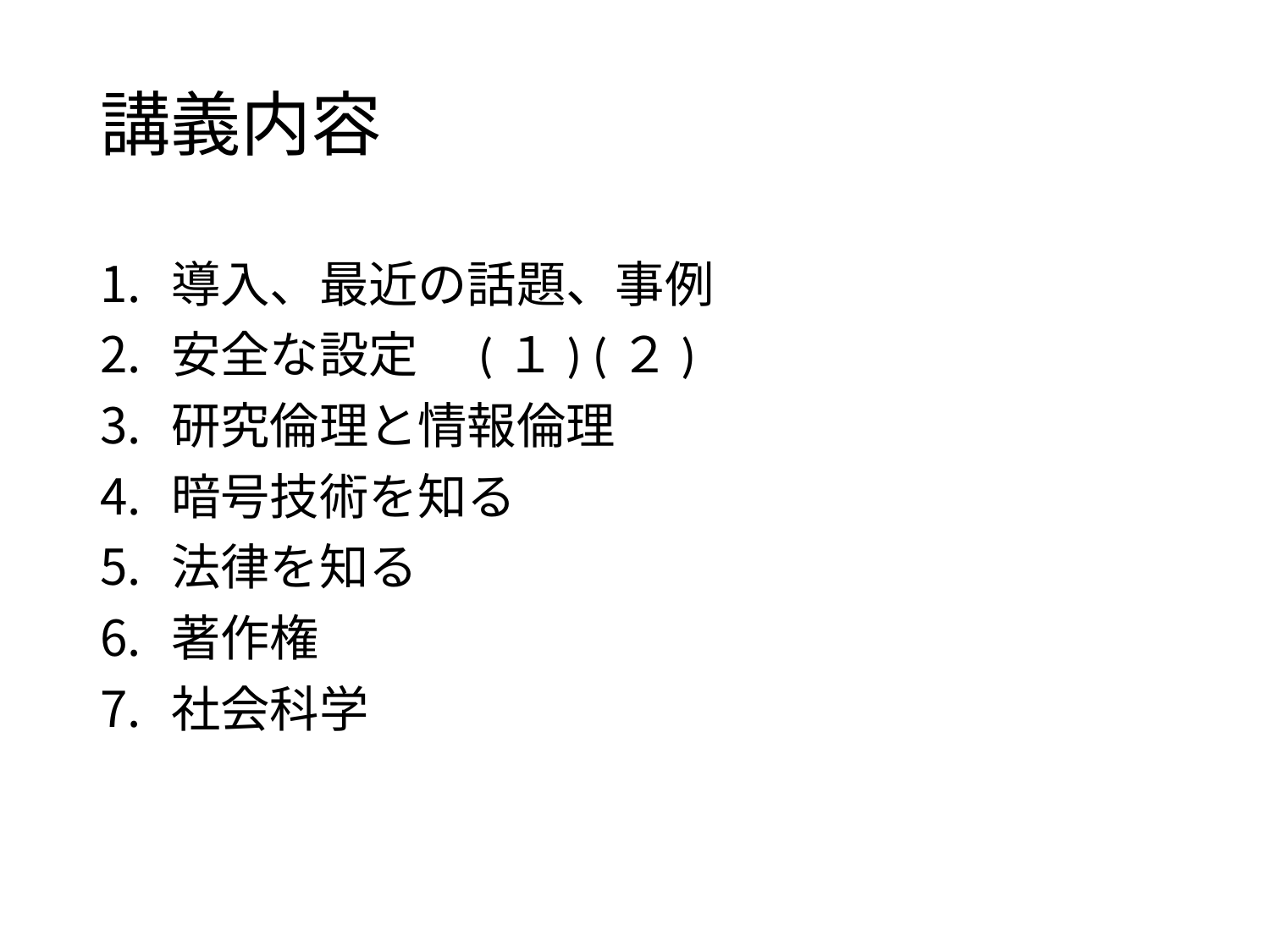

# 講義内容
導入、最近の話題、事例
安全な設定　(１) (２)
研究倫理と情報倫理
暗号技術を知る
法律を知る
著作権
社会科学